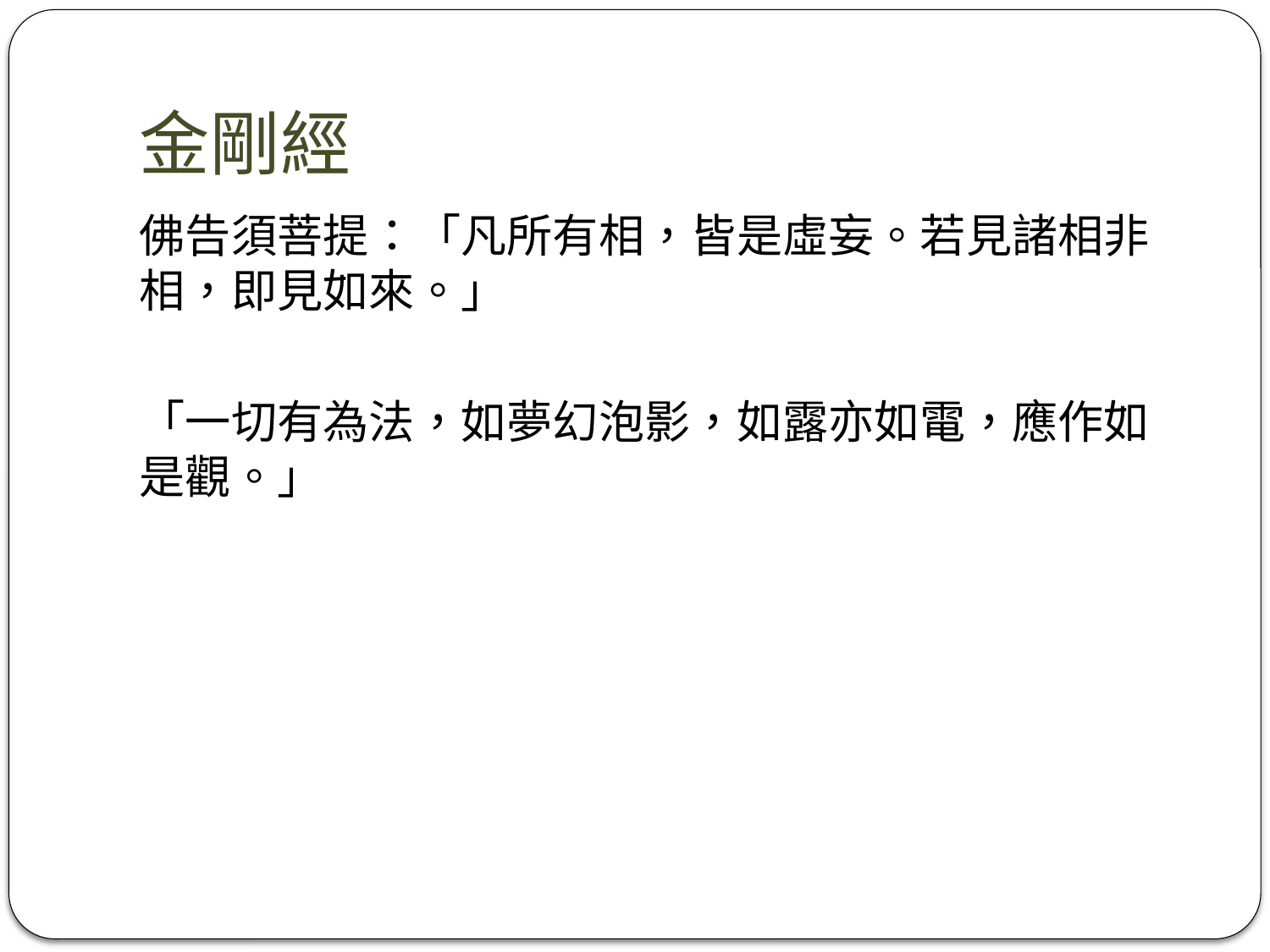

# 金剛經
佛告須菩提：「凡所有相，皆是虛妄。若見諸相非相，即見如來。」

「一切有為法，如夢幻泡影，如露亦如電，應作如是觀。」